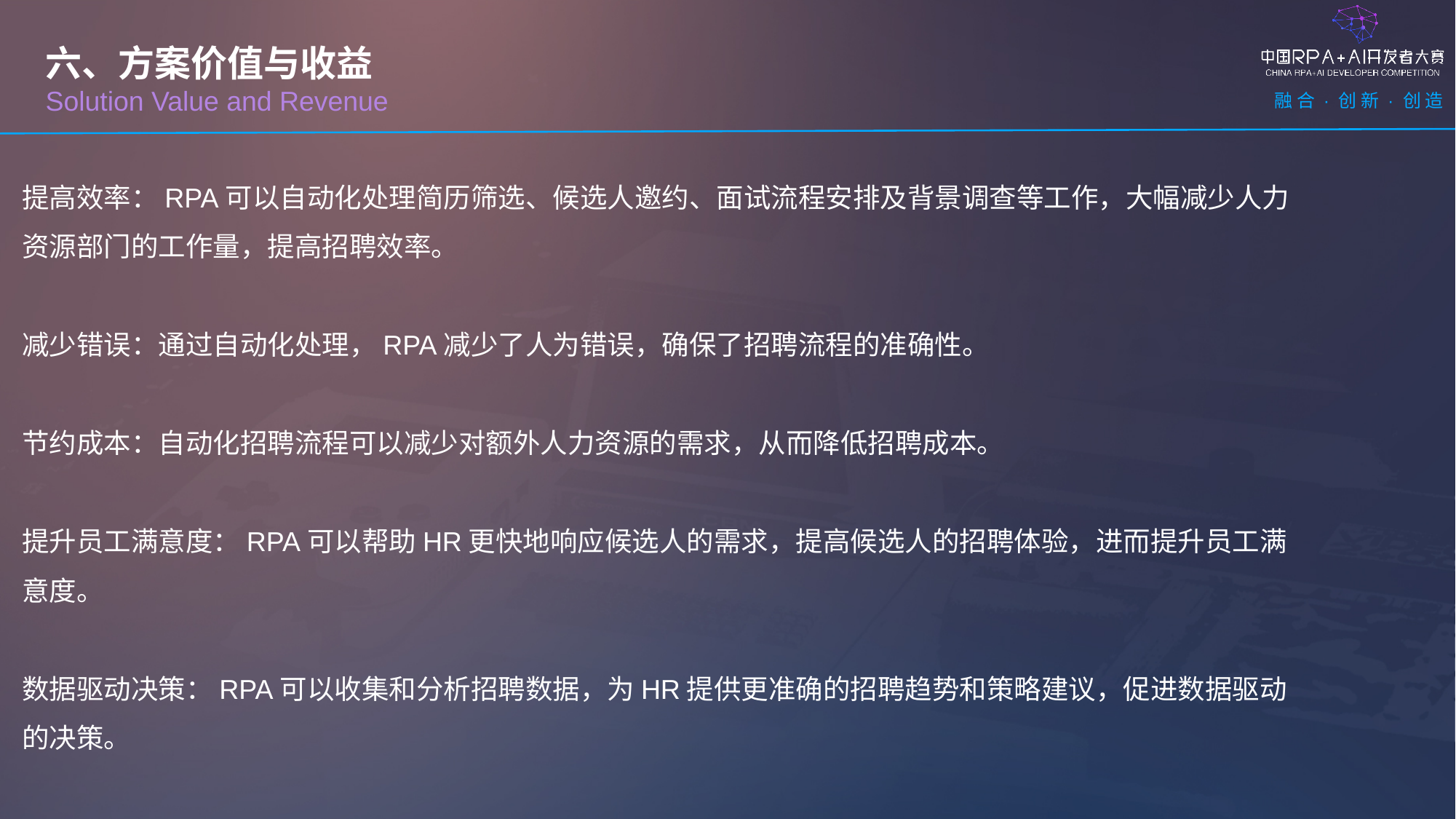

六、方案价值与收益
Solution Value and Revenue
提高效率：RPA可以自动化处理简历筛选、候选人邀约、面试流程安排及背景调查等工作，大幅减少人力资源部门的工作量，提高招聘效率。

减少错误：通过自动化处理，RPA减少了人为错误，确保了招聘流程的准确性。

节约成本：自动化招聘流程可以减少对额外人力资源的需求，从而降低招聘成本。

提升员工满意度：RPA可以帮助HR更快地响应候选人的需求，提高候选人的招聘体验，进而提升员工满意度。

数据驱动决策：RPA可以收集和分析招聘数据，为HR提供更准确的招聘趋势和策略建议，促进数据驱动的决策。